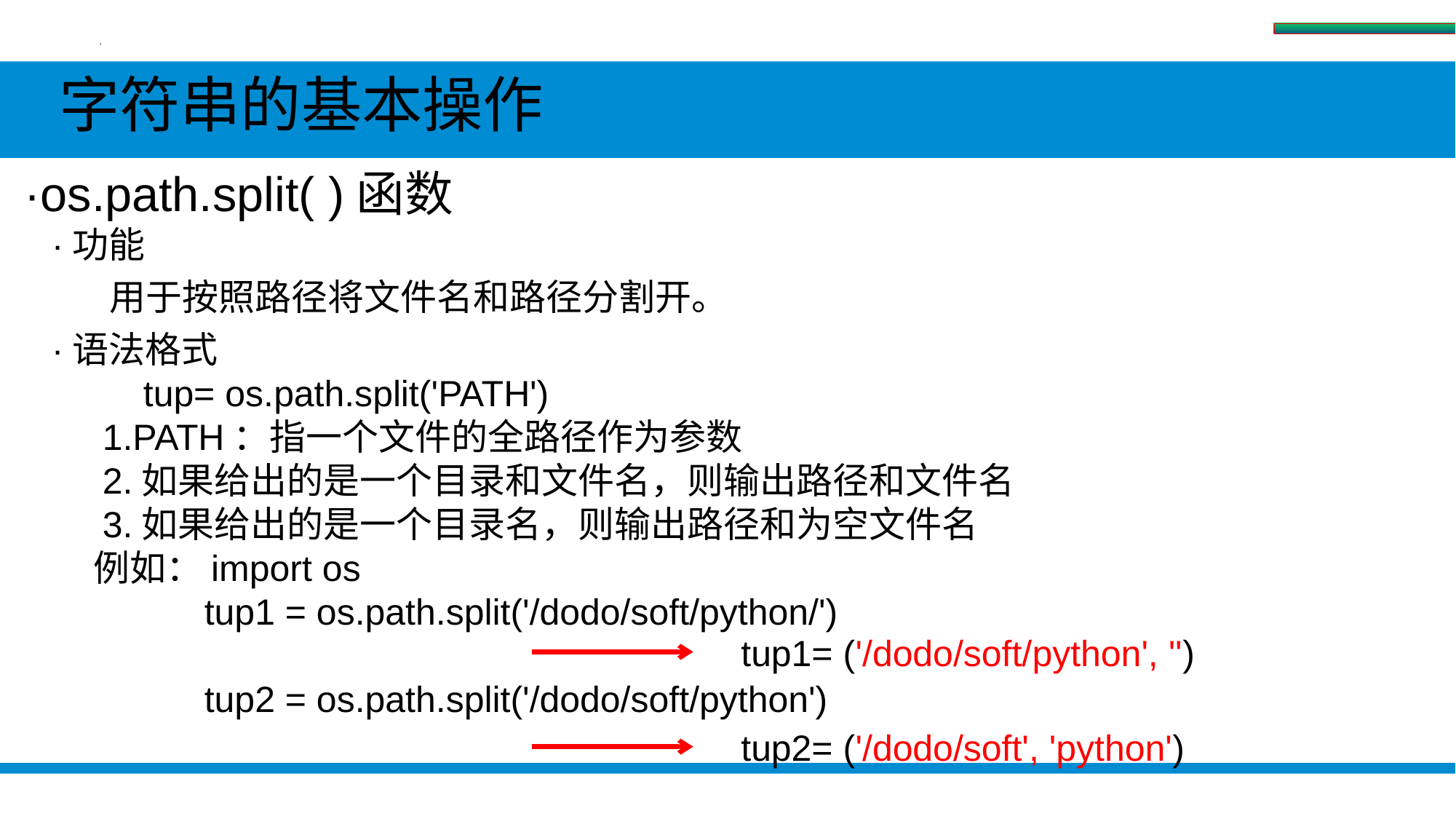

字符串

  字符串的基本操作
 ·os.path.split( )函数
    ·功能
           用于按照路径将文件名和路径分割开。
    ·语法格式
             tup= os.path.split('PATH')
         1.PATH：指一个文件的全路径作为参数
         2.如果给出的是一个目录和文件名，则输出路径和文件名
         3.如果给出的是一个目录名，则输出路径和为空文件名
         例如：import os
                   tup1 = os.path.split('/dodo/soft/python/')

                   tup2 = os.path.split('/dodo/soft/python')
tup1= ('/dodo/soft/python', '')
tup2= ('/dodo/soft', 'python')
#